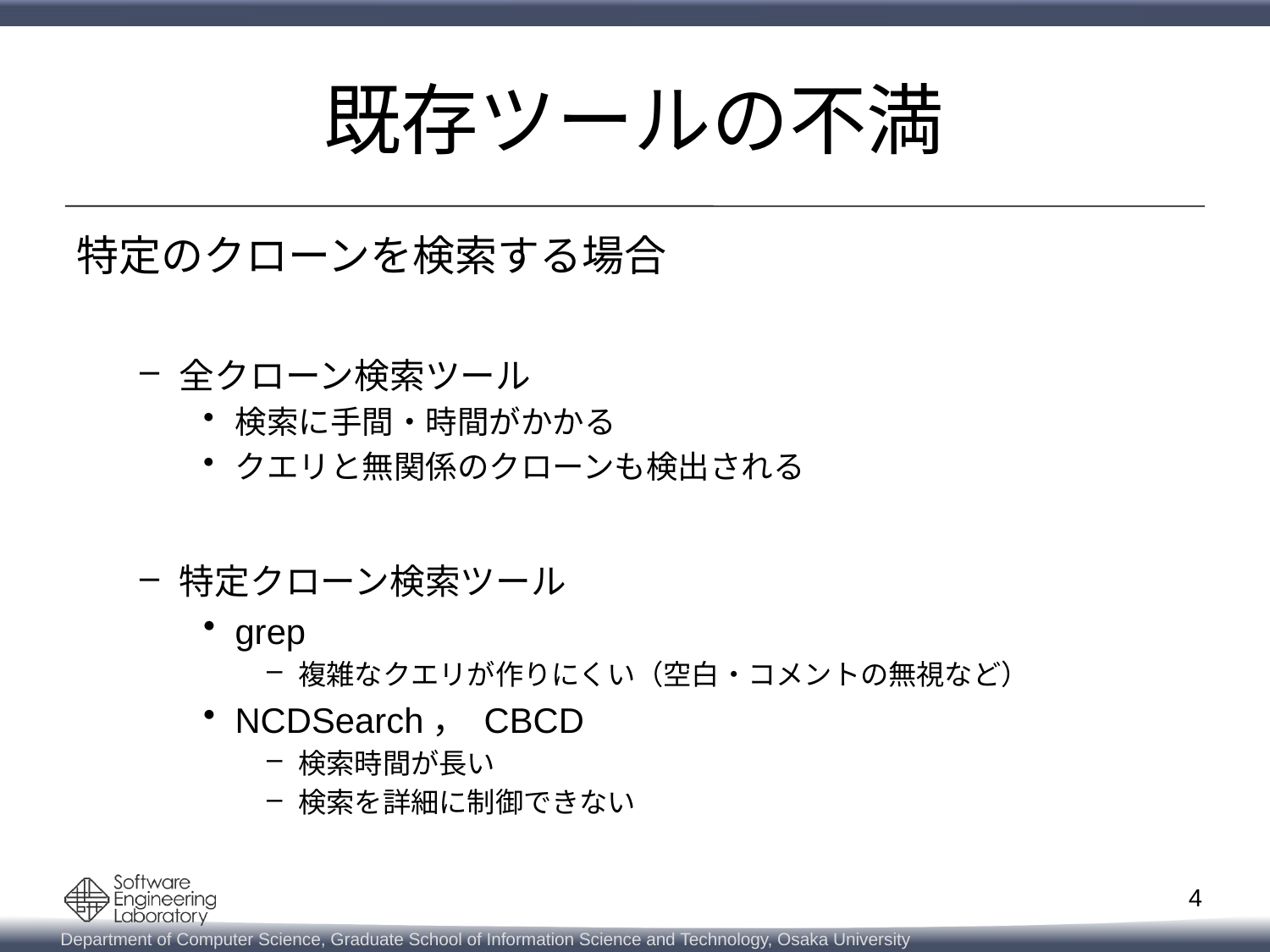

# 既存ツールの不満
特定のクローンを検索する場合

全クローン検索ツール
検索に手間・時間がかかる
クエリと無関係のクローンも検出される

特定クローン検索ツール
grep
複雑なクエリが作りにくい（空白・コメントの無視など）
NCDSearch， CBCD
検索時間が長い
検索を詳細に制御できない
4